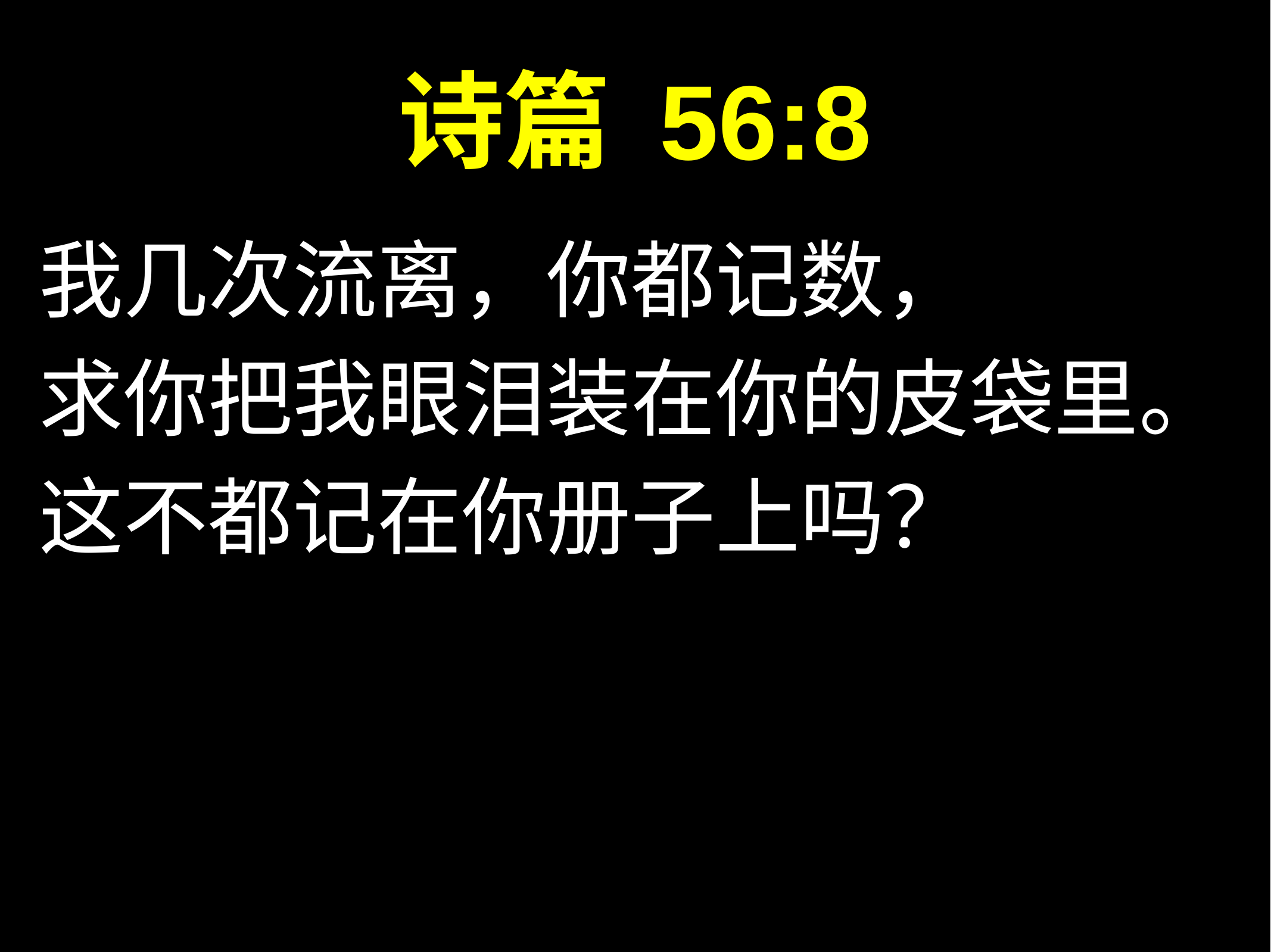

# 诗篇 56:8
我几次流离，你都记数，
求你把我眼泪装在你的皮袋里。
这不都记在你册子上吗？